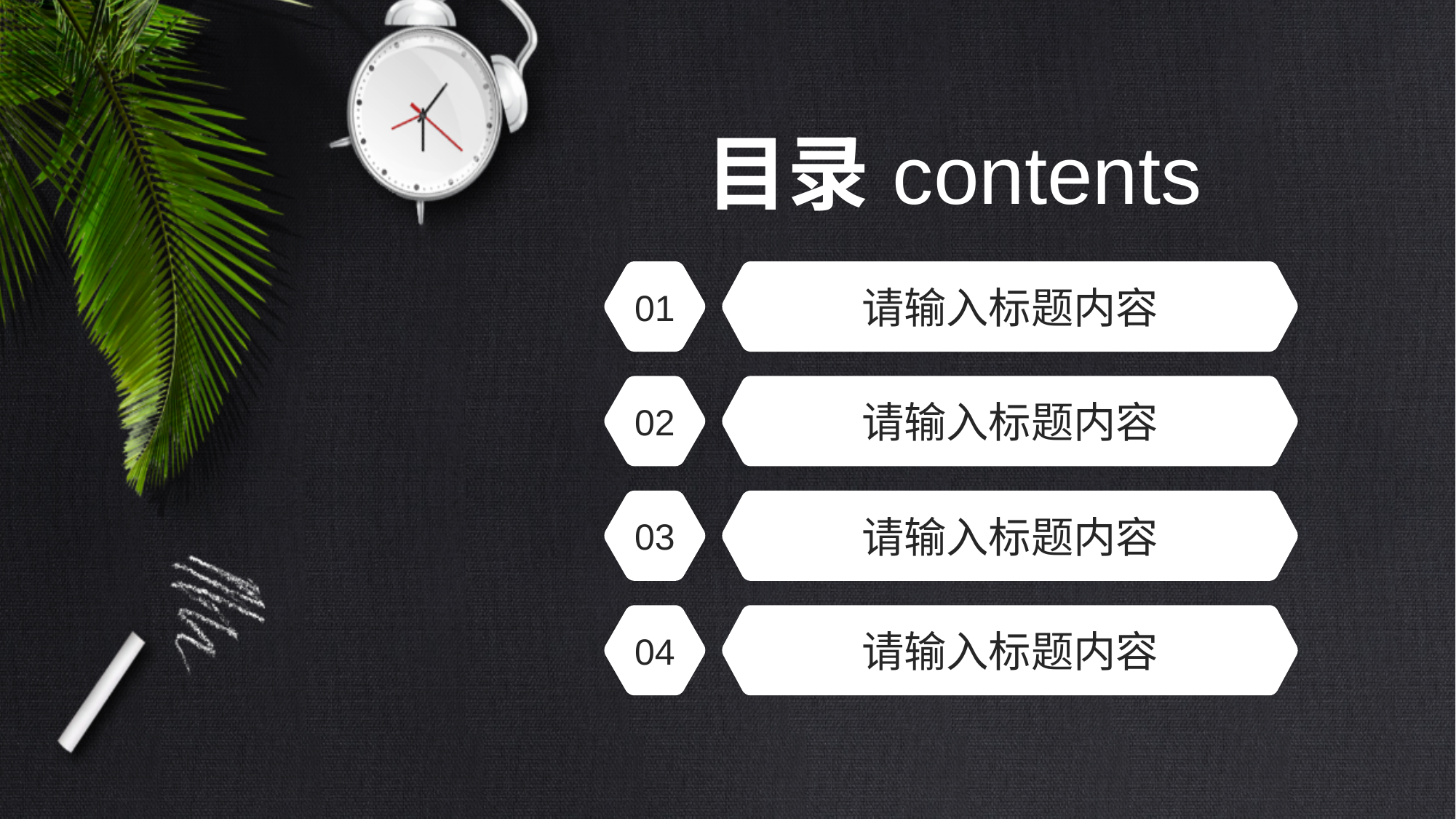

目录
contents
01
请输入标题内容
02
请输入标题内容
03
请输入标题内容
04
请输入标题内容